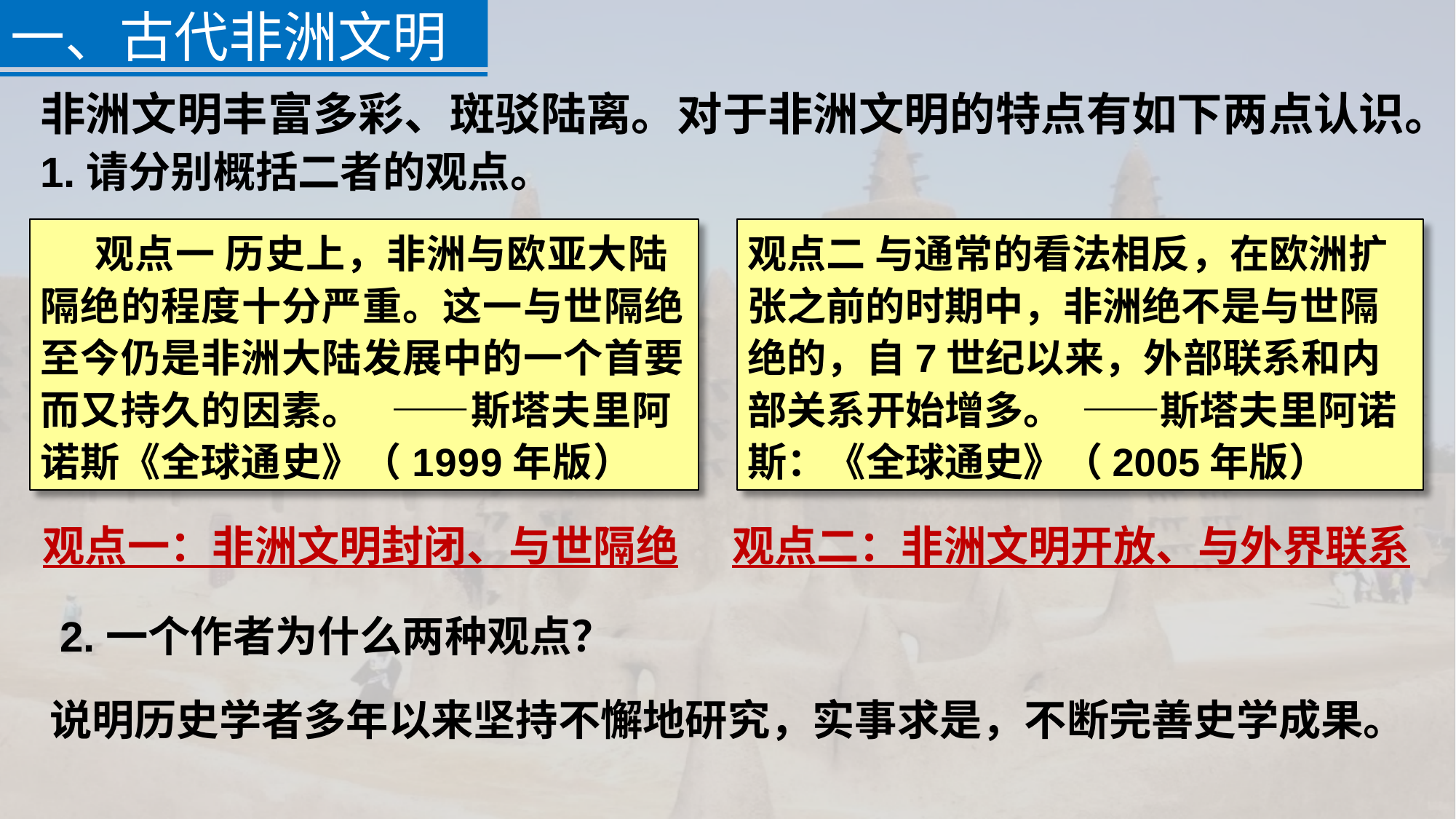

一、古代非洲文明
非洲文明丰富多彩、斑驳陆离。对于非洲文明的特点有如下两点认识。
1.请分别概括二者的观点。
观点一 历史上，非洲与欧亚大陆隔绝的程度十分严重。这一与世隔绝至今仍是非洲大陆发展中的一个首要而又持久的因素。   ——斯塔夫里阿诺斯《全球通史》（1999年版）
观点二 与通常的看法相反，在欧洲扩张之前的时期中，非洲绝不是与世隔绝的，自7世纪以来，外部联系和内部关系开始增多。  ——斯塔夫里阿诺斯：《全球通史》（2005年版）
观点一：非洲文明封闭、与世隔绝
观点二：非洲文明开放、与外界联系
2.一个作者为什么两种观点？
说明历史学者多年以来坚持不懈地研究，实事求是，不断完善史学成果。